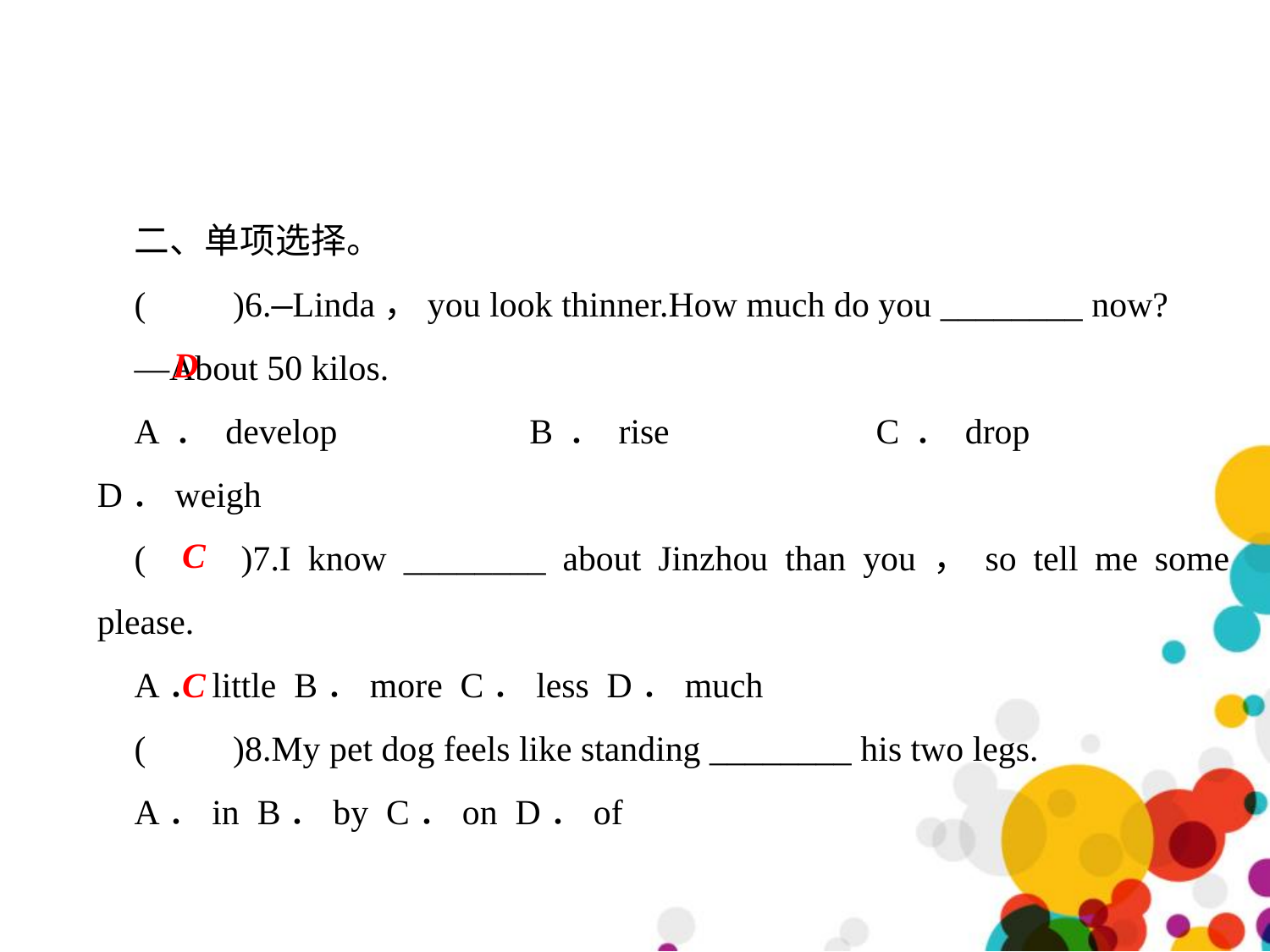

二、单项选择。
(	 )6.—Linda，you look thinner.How much do you ________ now?
—About 50 kilos.
A．develop　　　　B．rise　 　　　C．drop　 　　　D．weigh
(	 )7.I know ________ about Jinzhou than you，so tell me some please.
A．little  B．more  C．less  D．much
( 	 )8.My pet dog feels like standing ________ his two legs.
A．in  B．by  C．on  D．of
D
C
C